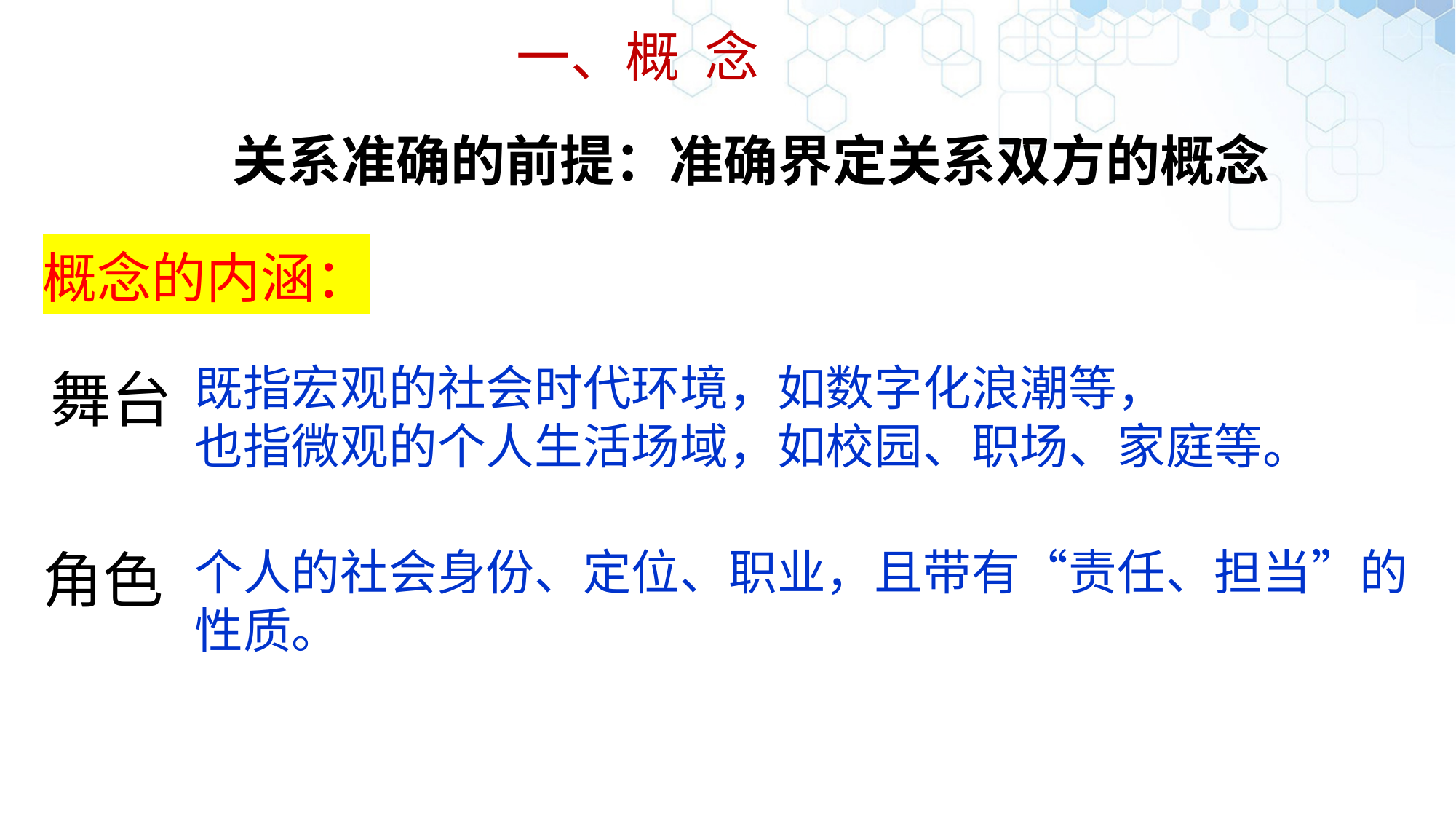

一、概  念
关系准确的前提：准确界定关系双方的概念
概念的内涵：
既指宏观的社会时代环境，如数字化浪潮等，
也指微观的个人生活场域，如校园、职场、家庭等。
舞台
角色
个人的社会身份、定位、职业，且带有“责任、担当”的性质。